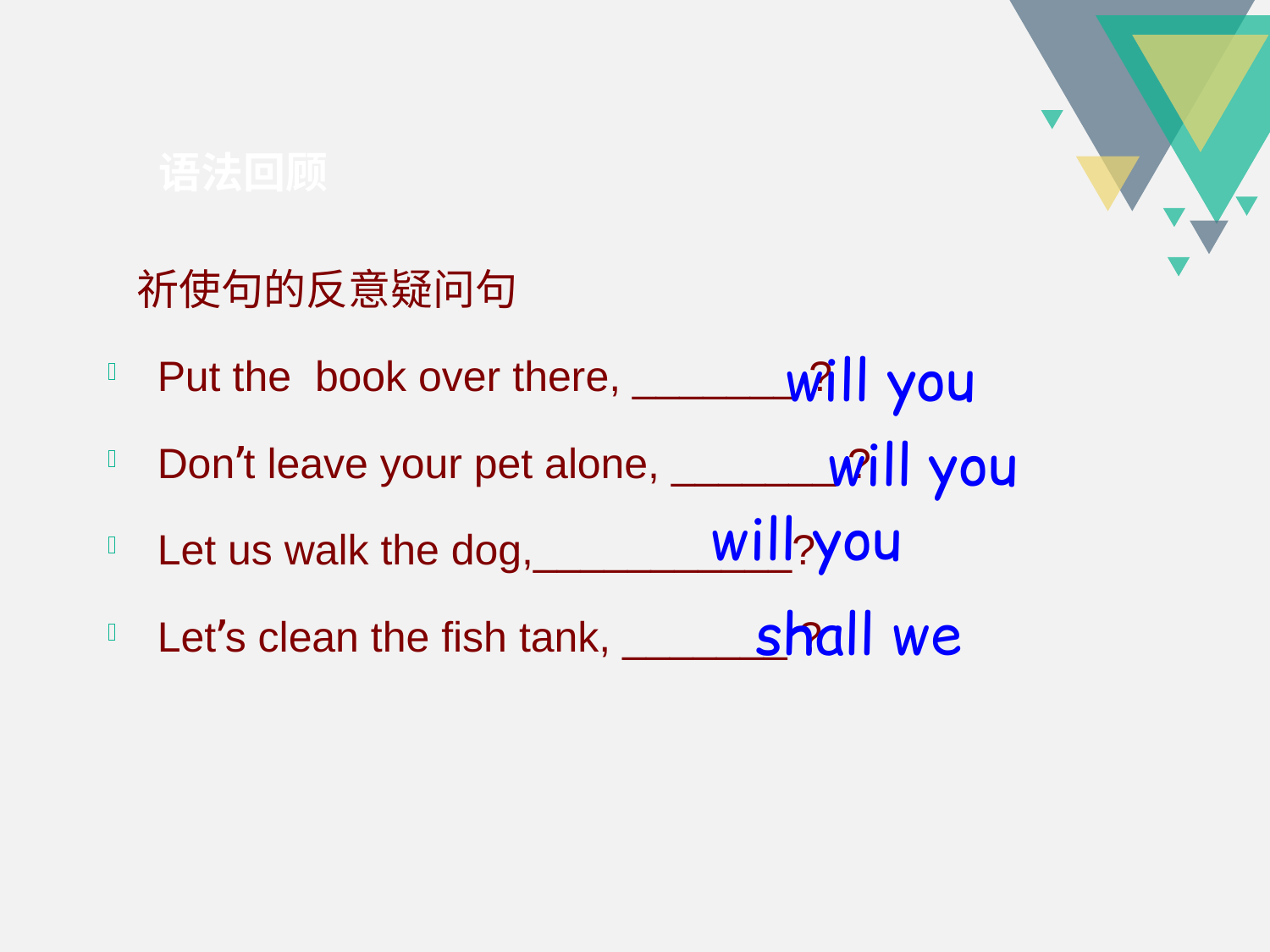

语法回顾
  祈使句的反意疑问句
Put the  book over there, _______ ?
Don’t leave your pet alone, _______ ?
Let us walk the dog,___________?
Let’s clean the fish tank, _______ ?
will you
will you
will you
  shall we